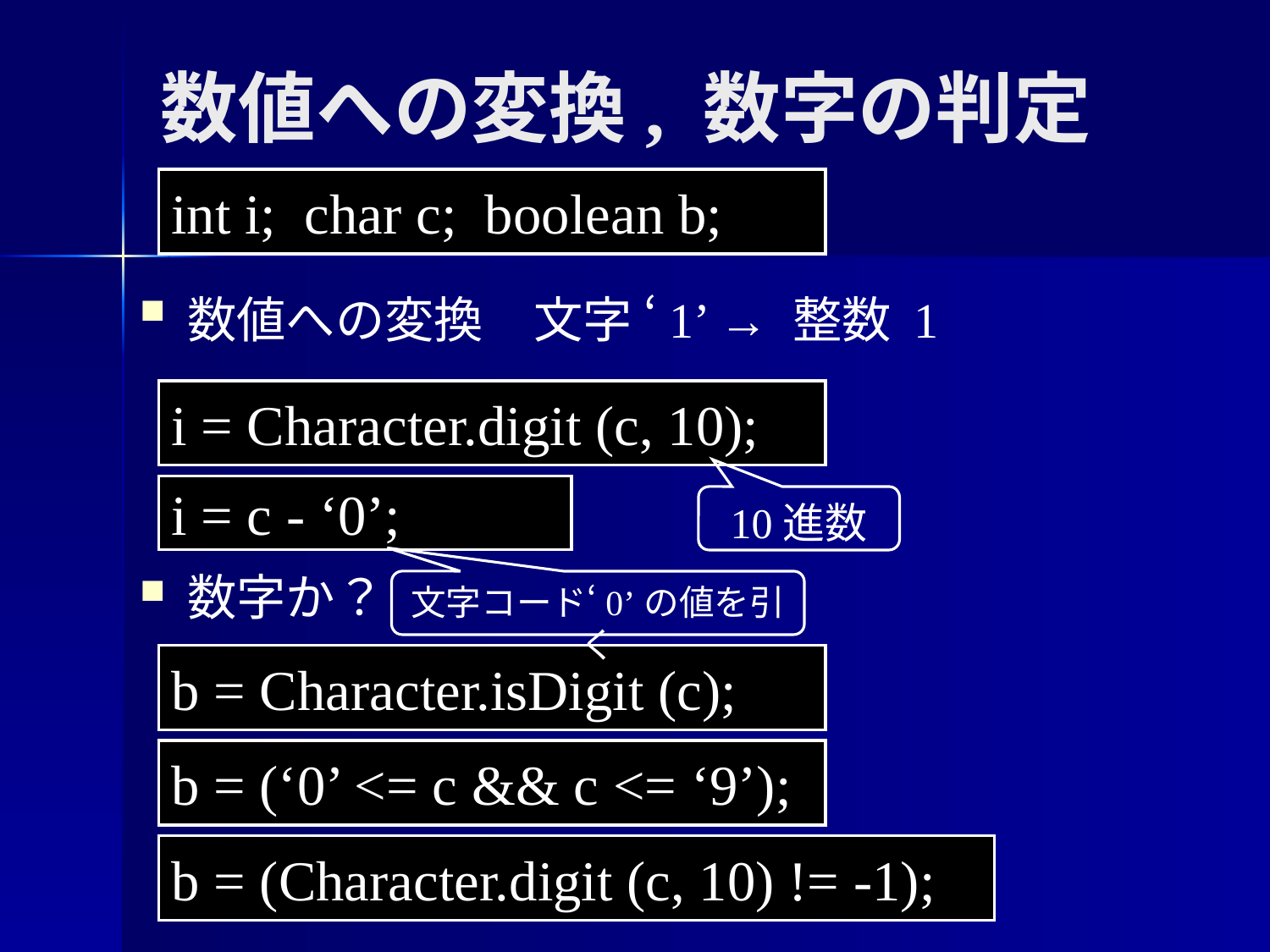

# 数値への変換, 数字の判定
int i;  char c;  boolean b;
数値への変換    文字 ‘1’ → 整数 1

数字か？
i = Character.digit (c, 10);
i = c - ‘0’;
10進数
文字コード‘0’の値を引く
b = Character.isDigit (c);
b = (‘0’ <= c && c <= ‘9’);
b = (Character.digit (c, 10) != -1);